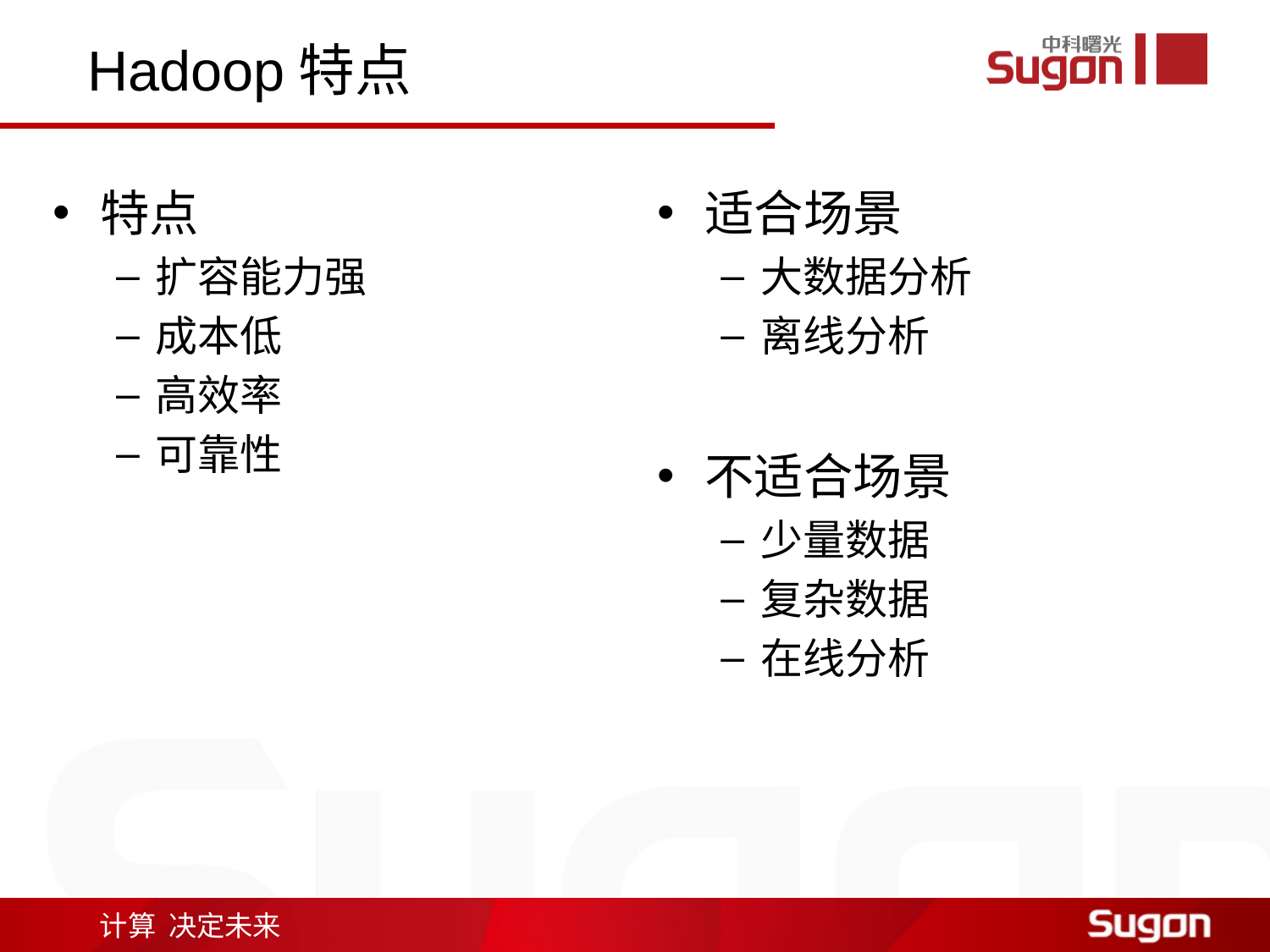

# Hadoop特点
特点
扩容能力强
成本低
高效率
可靠性

适合场景
大数据分析
离线分析

不适合场景
少量数据
复杂数据
在线分析